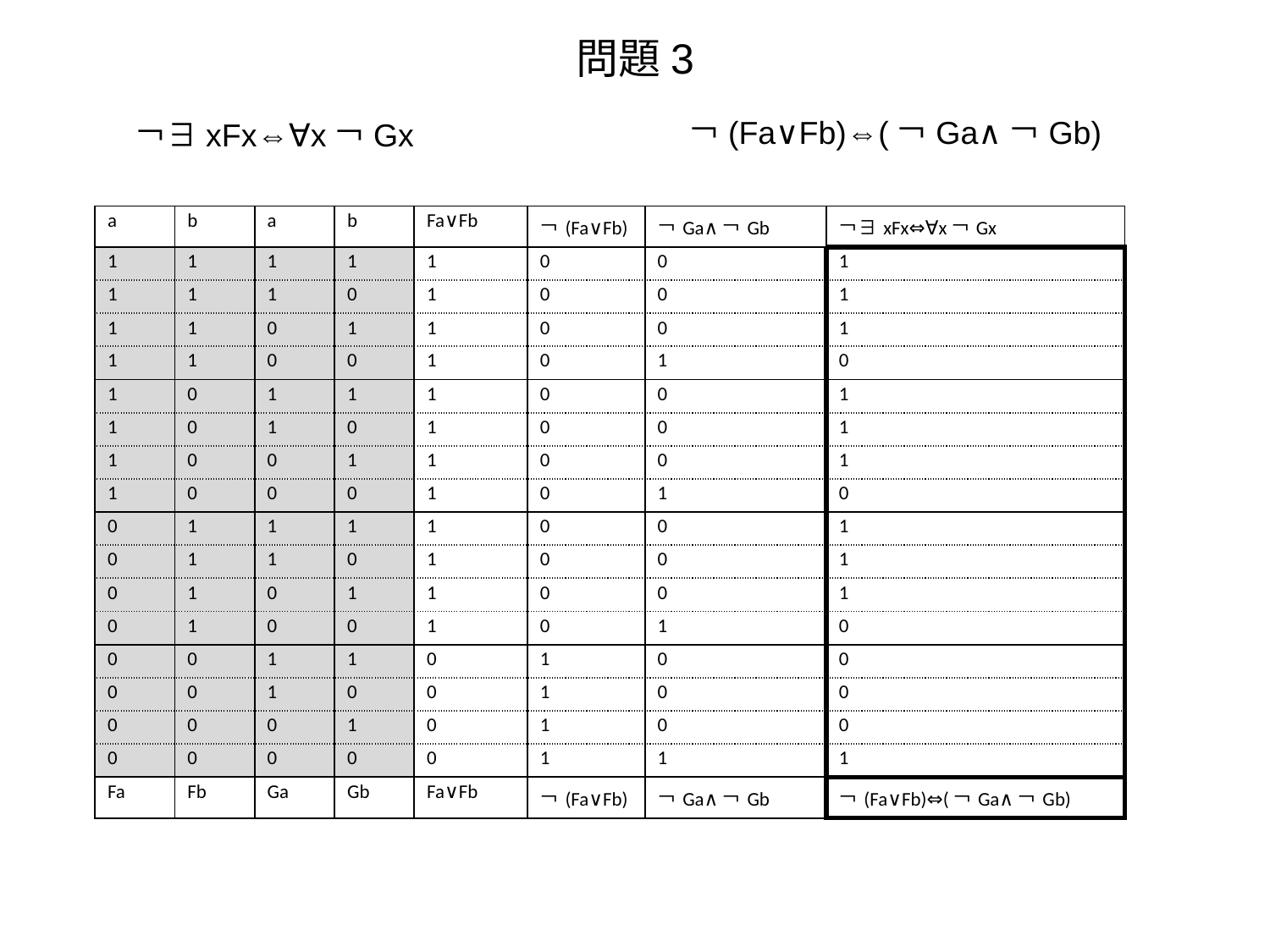

問題3
￢(Fa∨Fb)⇔(￢Ga∧￢Gb)
￢∃xFx⇔∀x￢Gx
| a | b | a | b | Fa∨Fb | ￢(Fa∨Fb) | ￢Ga∧￢Gb | ￢∃xFx⇔∀x￢Gx |
| --- | --- | --- | --- | --- | --- | --- | --- |
| 1 | 1 | 1 | 1 | 1 | 0 | 0 | 1 |
| 1 | 1 | 1 | 0 | 1 | 0 | 0 | 1 |
| 1 | 1 | 0 | 1 | 1 | 0 | 0 | 1 |
| 1 | 1 | 0 | 0 | 1 | 0 | 1 | 0 |
| 1 | 0 | 1 | 1 | 1 | 0 | 0 | 1 |
| 1 | 0 | 1 | 0 | 1 | 0 | 0 | 1 |
| 1 | 0 | 0 | 1 | 1 | 0 | 0 | 1 |
| 1 | 0 | 0 | 0 | 1 | 0 | 1 | 0 |
| 0 | 1 | 1 | 1 | 1 | 0 | 0 | 1 |
| 0 | 1 | 1 | 0 | 1 | 0 | 0 | 1 |
| 0 | 1 | 0 | 1 | 1 | 0 | 0 | 1 |
| 0 | 1 | 0 | 0 | 1 | 0 | 1 | 0 |
| 0 | 0 | 1 | 1 | 0 | 1 | 0 | 0 |
| 0 | 0 | 1 | 0 | 0 | 1 | 0 | 0 |
| 0 | 0 | 0 | 1 | 0 | 1 | 0 | 0 |
| 0 | 0 | 0 | 0 | 0 | 1 | 1 | 1 |
| Fa | Fb | Ga | Gb | Fa∨Fb | ￢(Fa∨Fb) | ￢Ga∧￢Gb | ￢(Fa∨Fb)⇔(￢Ga∧￢Gb) |